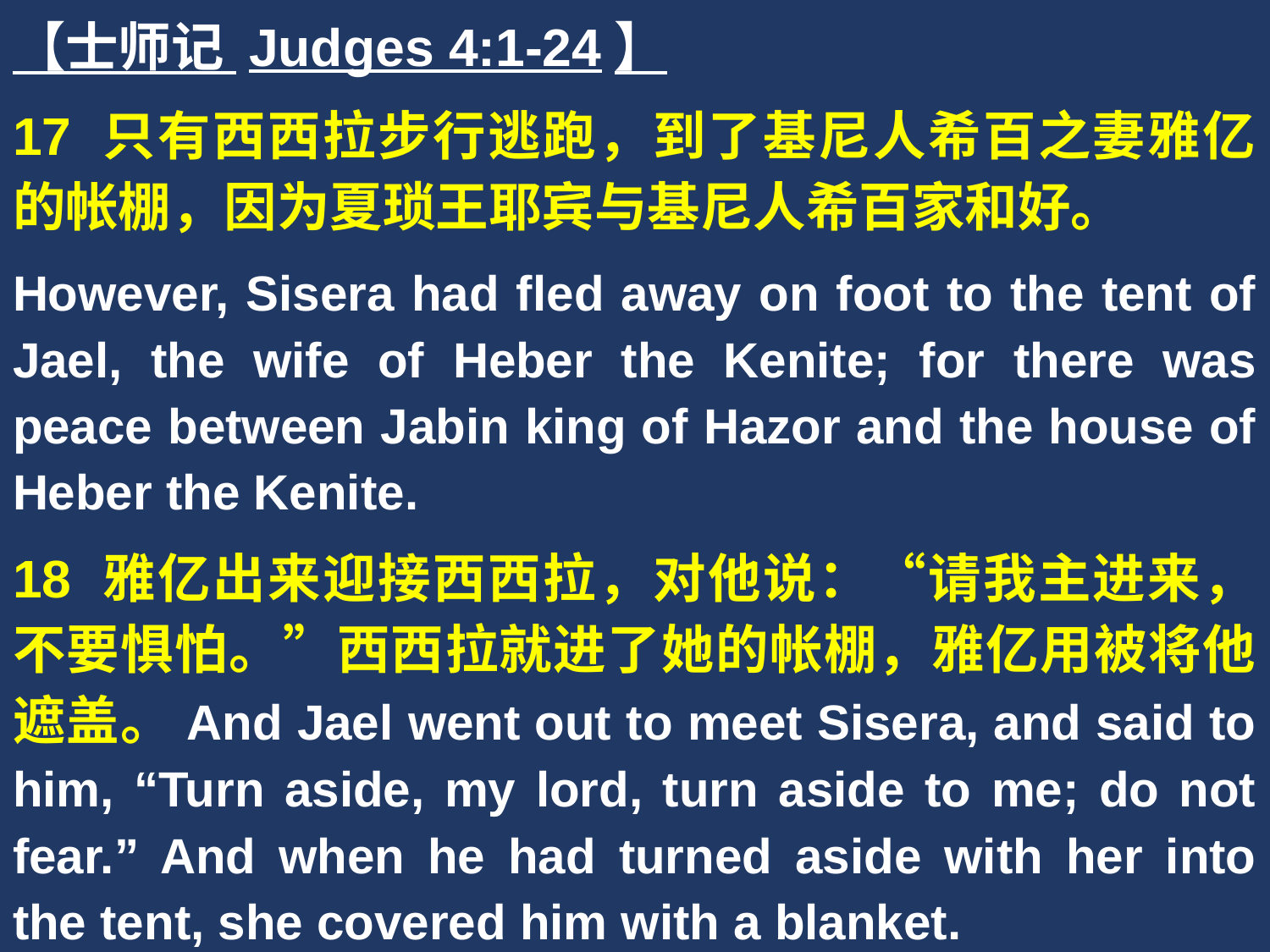

【士师记 Judges 4:1-24】
17 只有西西拉步行逃跑，到了基尼人希百之妻雅亿的帐棚，因为夏琐王耶宾与基尼人希百家和好。
However, Sisera had fled away on foot to the tent of Jael, the wife of Heber the Kenite; for there was peace between Jabin king of Hazor and the house of Heber the Kenite.
18 雅亿出来迎接西西拉，对他说：“请我主进来，不要惧怕。”西西拉就进了她的帐棚，雅亿用被将他遮盖。And Jael went out to meet Sisera, and said to him, “Turn aside, my lord, turn aside to me; do not fear.” And when he had turned aside with her into the tent, she covered him with a blanket.